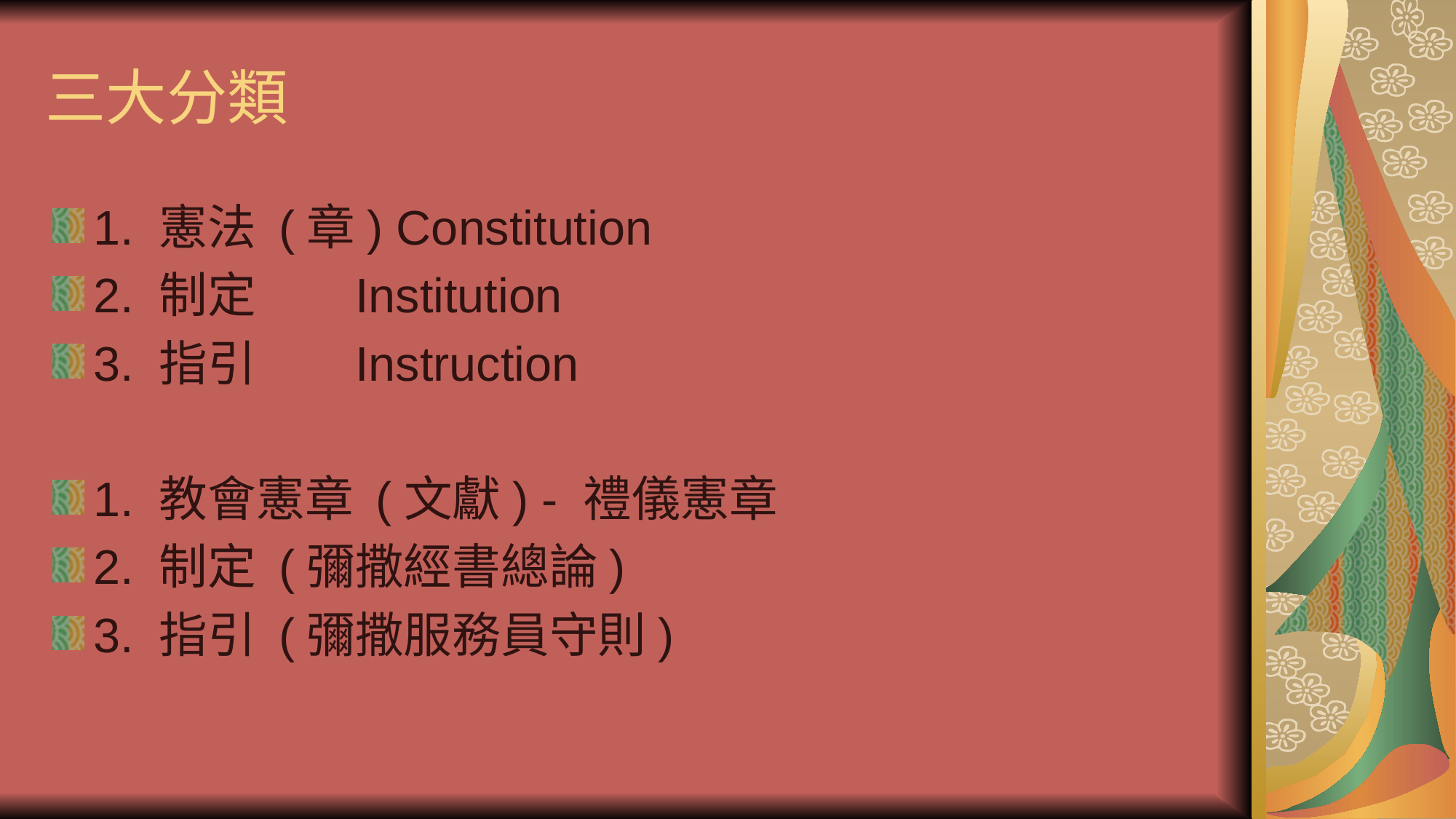

# 三大分類
1. 憲法 (章) Constitution
2. 制定        Institution
3. 指引        Instruction

1. 教會憲章 (文獻) - 禮儀憲章
2. 制定 (彌撒經書總論)
3. 指引 (彌撒服務員守則)